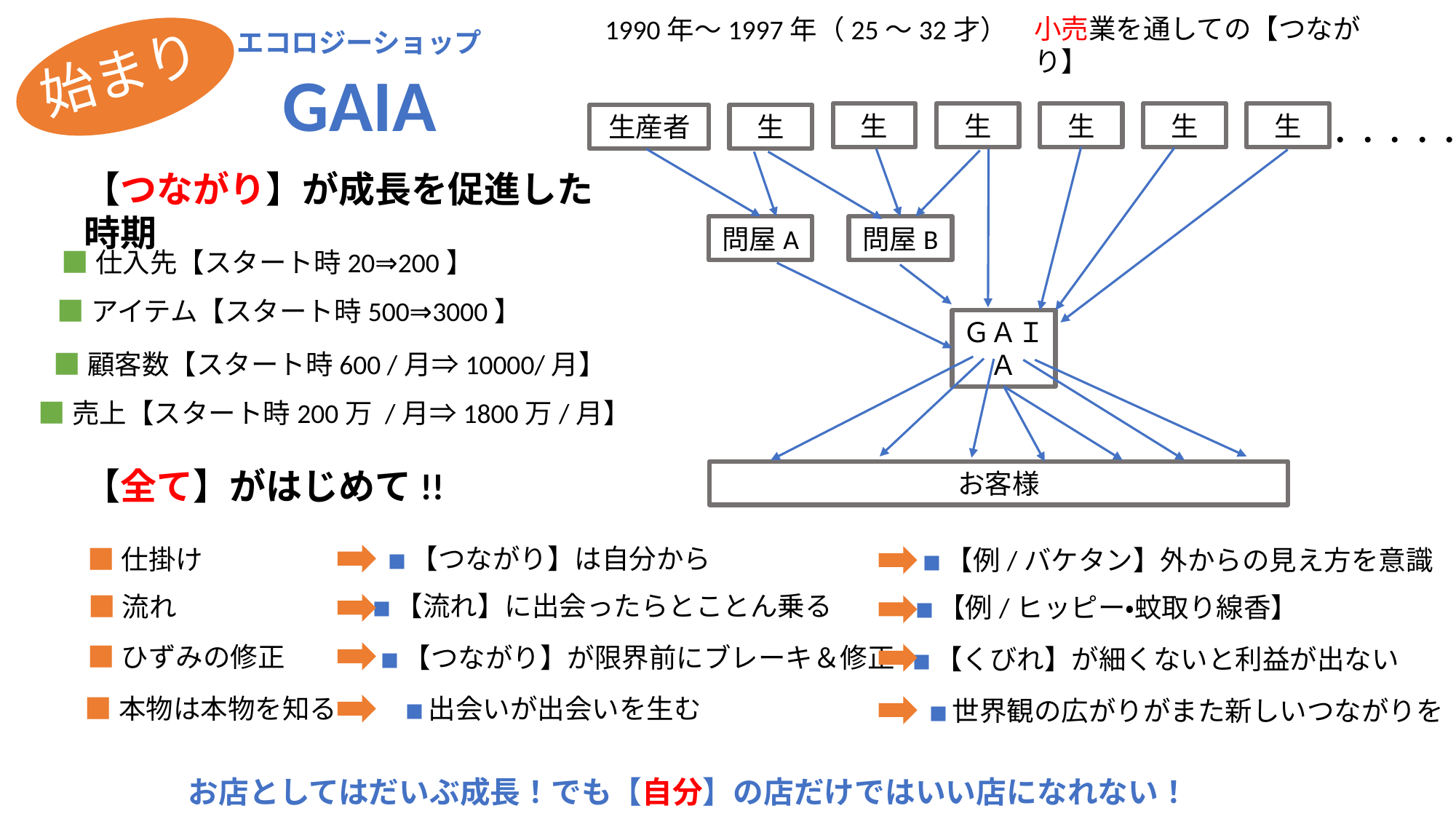

小売業を通しての【つながり】
1990年～1997年（25～32才）
エコロジーショップ
GAIA

始まり
生
生
生
生
生
生産者
生
・・・・・
【つながり】が成長を促進した時期
問屋A
問屋B
■仕入先【スタート時20⇒200】
■アイテム【スタート時500⇒3000】
ＧＡＩＡ
■顧客数【スタート時600 /月⇒10000/月】
■売上【スタート時200万 /月⇒1800万/月】
【全て】がはじめて!!
お客様
■【つながり】は自分から
■仕掛け
■【例/バケタン】外からの見え方を意識

■【流れ】に出会ったらとことん乗る
■流れ
■【例/ヒッピー・蚊取り線香】

■ひずみの修正
■【つながり】が限界前にブレーキ＆修正
■【くびれ】が細くないと利益が出ない

■本物は本物を知る
■出会いが出会いを生む
■世界観の広がりがまた新しいつながりを

お店としてはだいぶ成長！でも【自分】の店だけではいい店になれない！